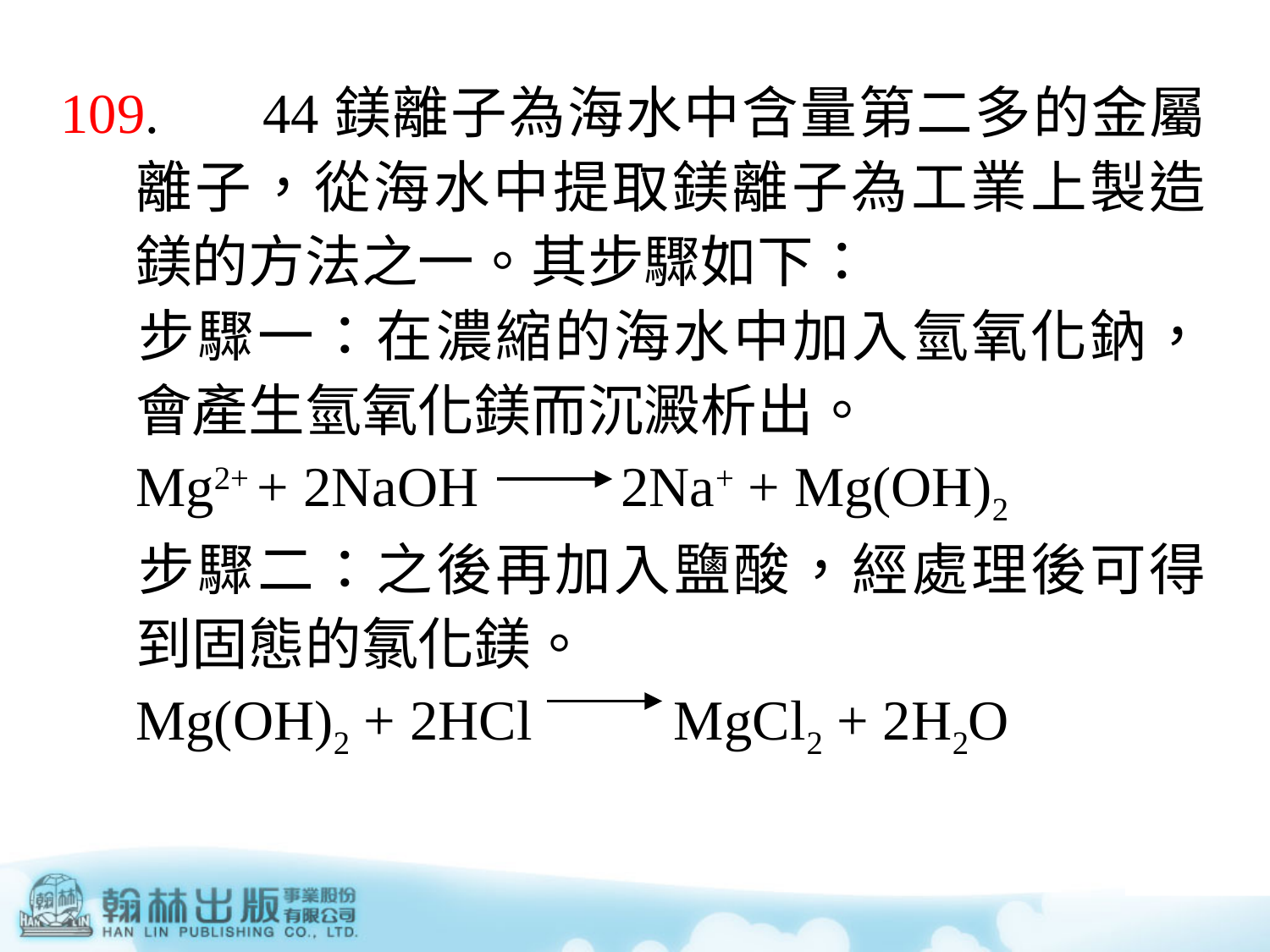

109.	44鎂離子為海水中含量第二多的金屬離子，從海水中提取鎂離子為工業上製造鎂的方法之一。其步驟如下：
	步驟一：在濃縮的海水中加入氫氧化鈉，會產生氫氧化鎂而沉澱析出。
	Mg2+ + 2NaOH          2Na+ + Mg(OH)2
	步驟二：之後再加入鹽酸，經處理後可得到固態的氯化鎂。
	Mg(OH)2 + 2HCl          MgCl2 + 2H2O